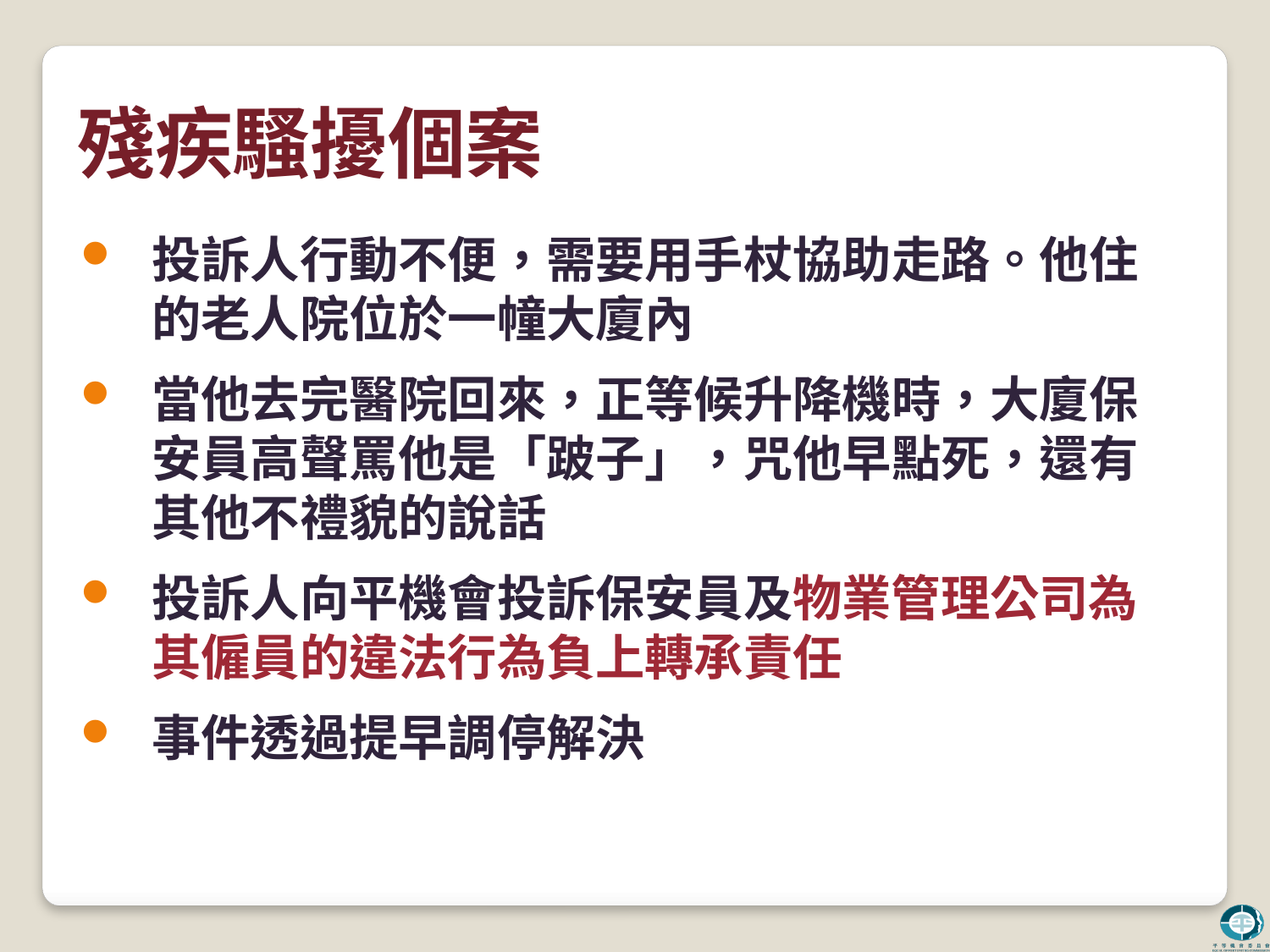

# 殘疾騷擾個案
投訴人行動不便，需要用手杖協助走路。他住的老人院位於一幢大廈內
當他去完醫院回來，正等候升降機時，大廈保安員高聲罵他是「跛子」，咒他早點死，還有其他不禮貌的說話
投訴人向平機會投訴保安員及物業管理公司為其僱員的違法行為負上轉承責任
事件透過提早調停解決